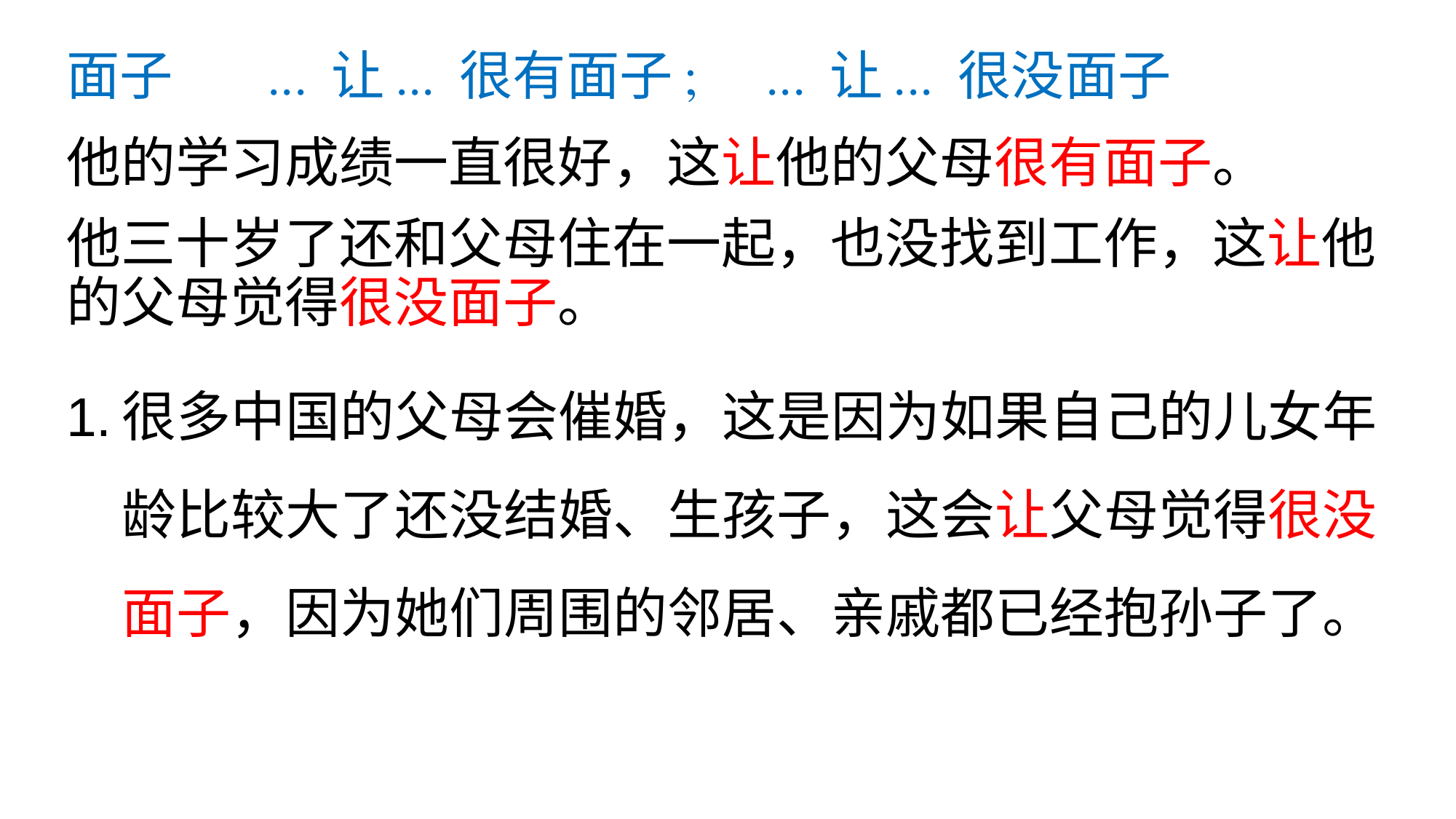

# 面子       ... 让... 很有面子;     ... 让... 很没面子
他的学习成绩一直很好，这让他的父母很有面子。
他三十岁了还和父母住在一起，也没找到工作，这让他的父母觉得很没面子。
很多中国的父母会催婚，这是因为如果自己的儿女年龄比较大了还没结婚、生孩子，这会让父母觉得很没面子，因为她们周围的邻居、亲戚都已经抱孙子了。